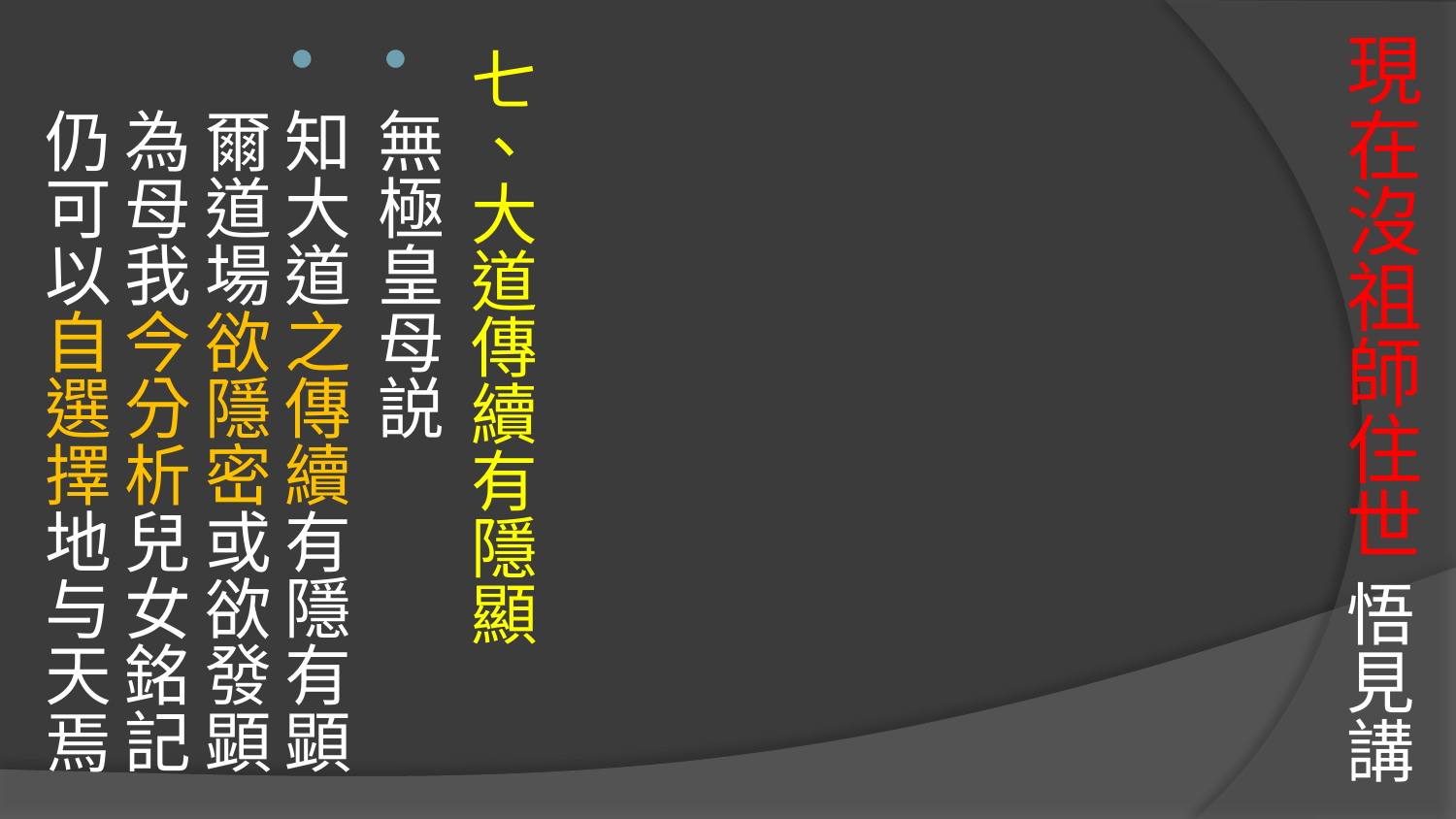

# 現在沒祖師住世 悟見講
七、大道傳續有隱顯
無極皇母説
知大道之傳續有隱有顕 爾道場欲隱密或欲發顕
為母我今分析兒女銘記 仍可以自選擇地与天焉